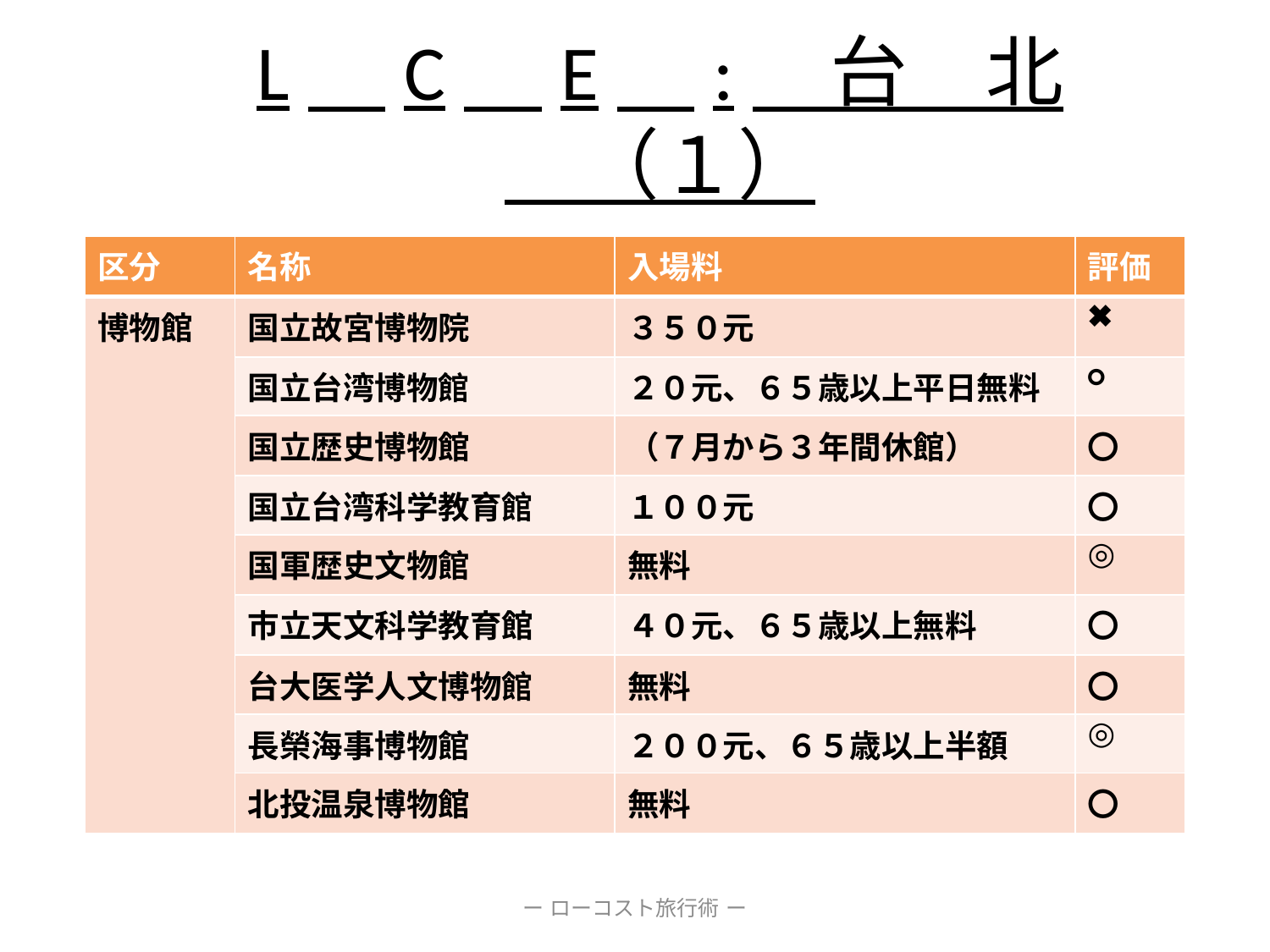

# L　C　E　:　台　北　（１）
| 区分 | 名称 | 入場料 | 評価 |
| --- | --- | --- | --- |
| 博物館 | 国立故宮博物院 | ３５０元 | ✖ |
|  | 国立台湾博物館 | ２０元、６５歳以上平日無料 | ○ |
|  | 国立歴史博物館 | （７月から３年間休館） | 〇 |
|  | 国立台湾科学教育館 | １００元 | 〇 |
|  | 国軍歴史文物館 | 無料 | ◎ |
|  | 市立天文科学教育館 | ４０元、６５歳以上無料 | 〇 |
|  | 台大医学人文博物館 | 無料 | 〇 |
|  | 長榮海事博物館 | ２００元、６５歳以上半額 | ◎ |
|  | 北投温泉博物館 | 無料 | 〇 |
ー ローコスト旅行術 ー